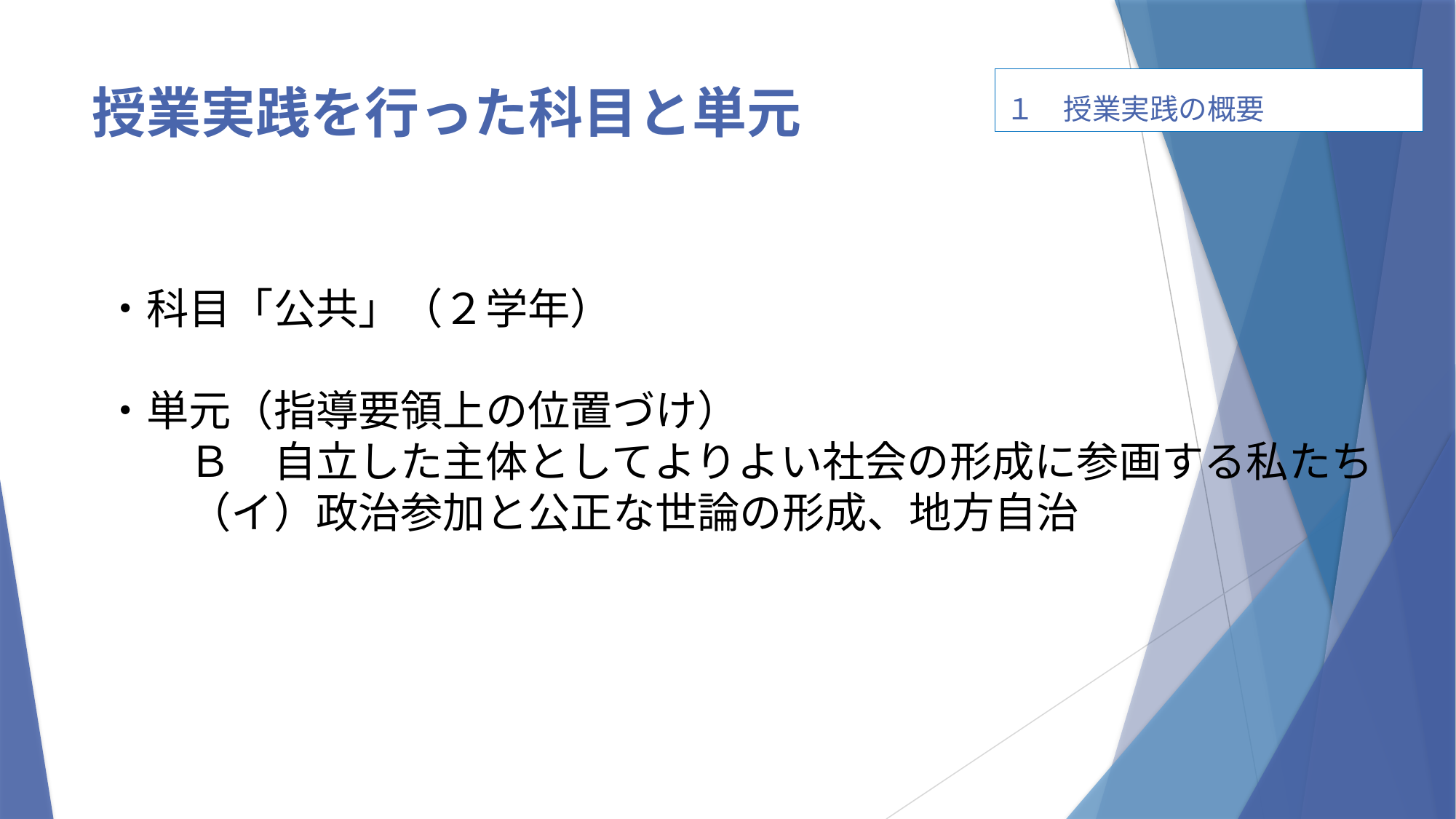

１　授業実践の概要
# 授業実践を行った科目と単元
・科目「公共」（２学年）

・単元（指導要領上の位置づけ）
　　Ｂ　自立した主体としてよりよい社会の形成に参画する私たち
　　（イ）政治参加と公正な世論の形成、地方自治